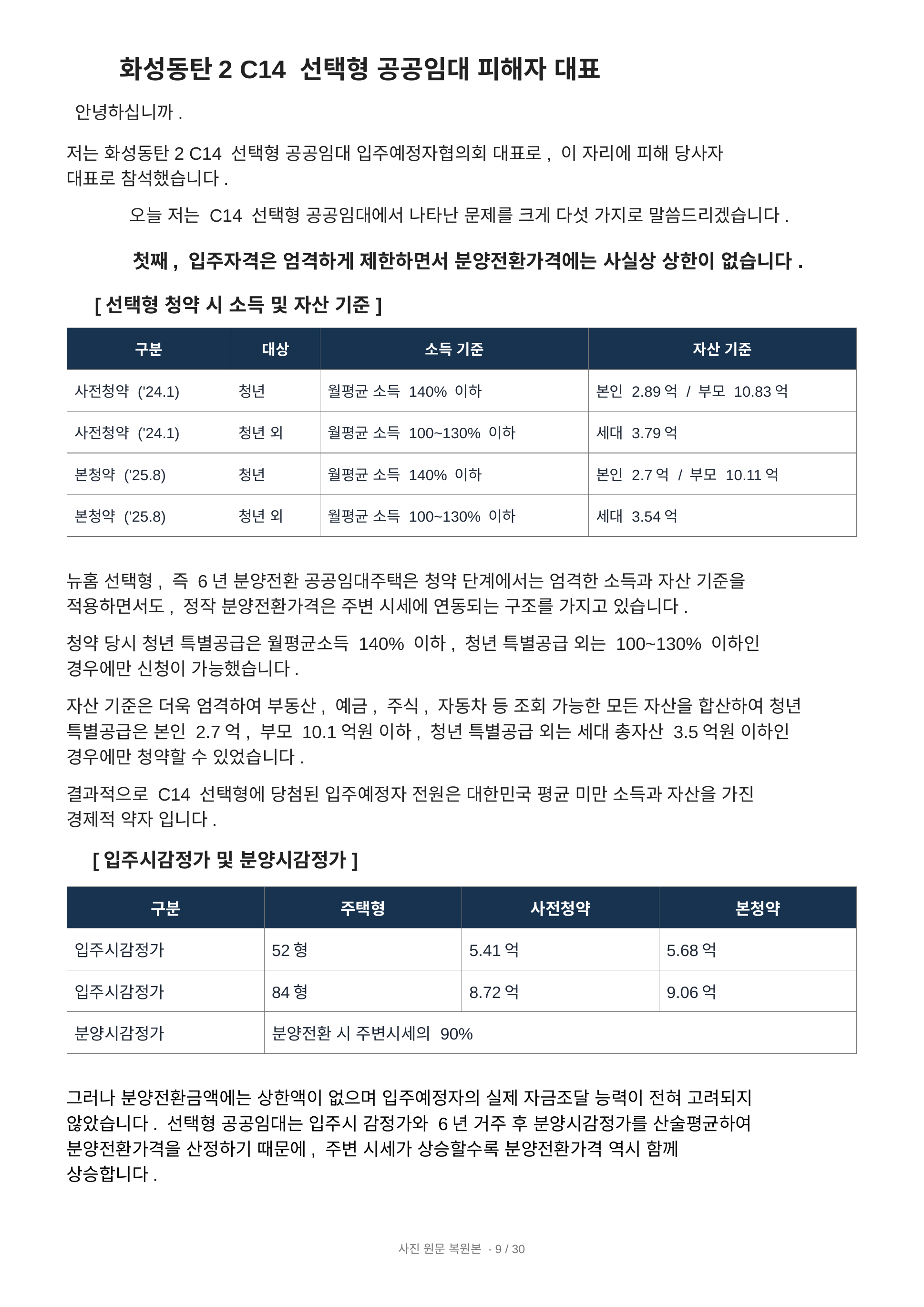

화성동탄2 C14 선택형 공공임대 피해자 대표
안녕하십니까.
저는 화성동탄2 C14 선택형 공공임대 입주예정자협의회 대표로, 이 자리에 피해 당사자 대표로 참석했습니다.
오늘 저는 C14 선택형 공공임대에서 나타난 문제를 크게 다섯 가지로 말씀드리겠습니다.
첫째, 입주자격은 엄격하게 제한하면서 분양전환가격에는 사실상 상한이 없습니다.
[선택형 청약 시 소득 및 자산 기준]
| 구분 | 대상 | 소득 기준 | 자산 기준 |
| --- | --- | --- | --- |
| 사전청약 ('24.1) | 청년 | 월평균 소득 140% 이하 | 본인 2.89억 / 부모 10.83억 |
| 사전청약 ('24.1) | 청년 외 | 월평균 소득 100~130% 이하 | 세대 3.79억 |
| 본청약 ('25.8) | 청년 | 월평균 소득 140% 이하 | 본인 2.7억 / 부모 10.11억 |
| 본청약 ('25.8) | 청년 외 | 월평균 소득 100~130% 이하 | 세대 3.54억 |
뉴홈 선택형, 즉 6년 분양전환 공공임대주택은 청약 단계에서는 엄격한 소득과 자산 기준을 적용하면서도, 정작 분양전환가격은 주변 시세에 연동되는 구조를 가지고 있습니다.
청약 당시 청년 특별공급은 월평균소득 140% 이하, 청년 특별공급 외는 100~130% 이하인 경우에만 신청이 가능했습니다.
자산 기준은 더욱 엄격하여 부동산, 예금, 주식, 자동차 등 조회 가능한 모든 자산을 합산하여 청년 특별공급은 본인 2.7억, 부모 10.1억원 이하, 청년 특별공급 외는 세대 총자산 3.5억원 이하인 경우에만 청약할 수 있었습니다.
결과적으로 C14 선택형에 당첨된 입주예정자 전원은 대한민국 평균 미만 소득과 자산을 가진 경제적 약자 입니다.
[입주시감정가 및 분양시감정가]
| 구분 | 주택형 | 사전청약 | 본청약 |
| --- | --- | --- | --- |
| 입주시감정가 | 52형 | 5.41억 | 5.68억 |
| 입주시감정가 | 84형 | 8.72억 | 9.06억 |
| 분양시감정가 | 분양전환 시 주변시세의 90% |  |  |
그러나 분양전환금액에는 상한액이 없으며 입주예정자의 실제 자금조달 능력이 전혀 고려되지 않았습니다. 선택형 공공임대는 입주시 감정가와 6년 거주 후 분양시감정가를 산술평균하여 분양전환가격을 산정하기 때문에, 주변 시세가 상승할수록 분양전환가격 역시 함께 상승합니다.
사진 원문 복원본 · 9 / 30